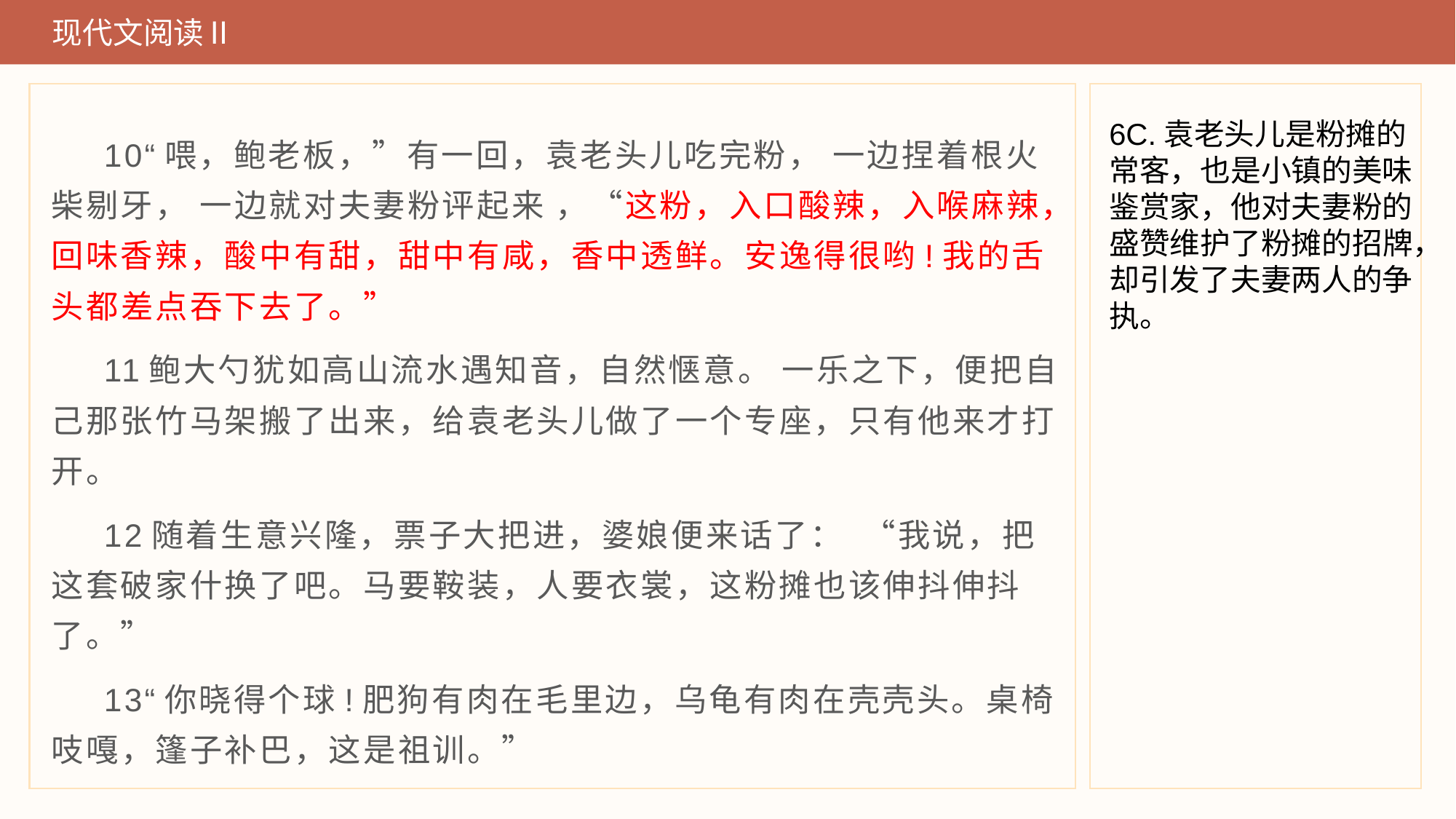

现代文阅读Ⅱ

6C.袁老头儿是粉摊的常客，也是小镇的美味鉴赏家，他对夫妻粉的盛赞维护了粉摊的招牌，却引发了夫妻两人的争执。
10“喂，鲍老板，”有一回，袁老头儿吃完粉， 一边捏着根火柴剔牙， 一边就对夫妻粉评起来 ，“这粉，入口酸辣，入喉麻辣，回味香辣，酸中有甜，甜中有咸，香中透鲜。安逸得很哟!我的舌头都差点吞下去了。”
11鲍大勺犹如高山流水遇知音，自然惬意。 一乐之下，便把自己那张竹马架搬了出来，给袁老头儿做了一个专座，只有他来才打开。
12随着生意兴隆，票子大把进，婆娘便来话了：  “我说，把这套破家什换了吧。马要鞍装，人要衣裳，这粉摊也该伸抖伸抖了。”
13“你晓得个球!肥狗有肉在毛里边，乌龟有肉在壳壳头。桌椅吱嘎，篷子补巴，这是祖训。”